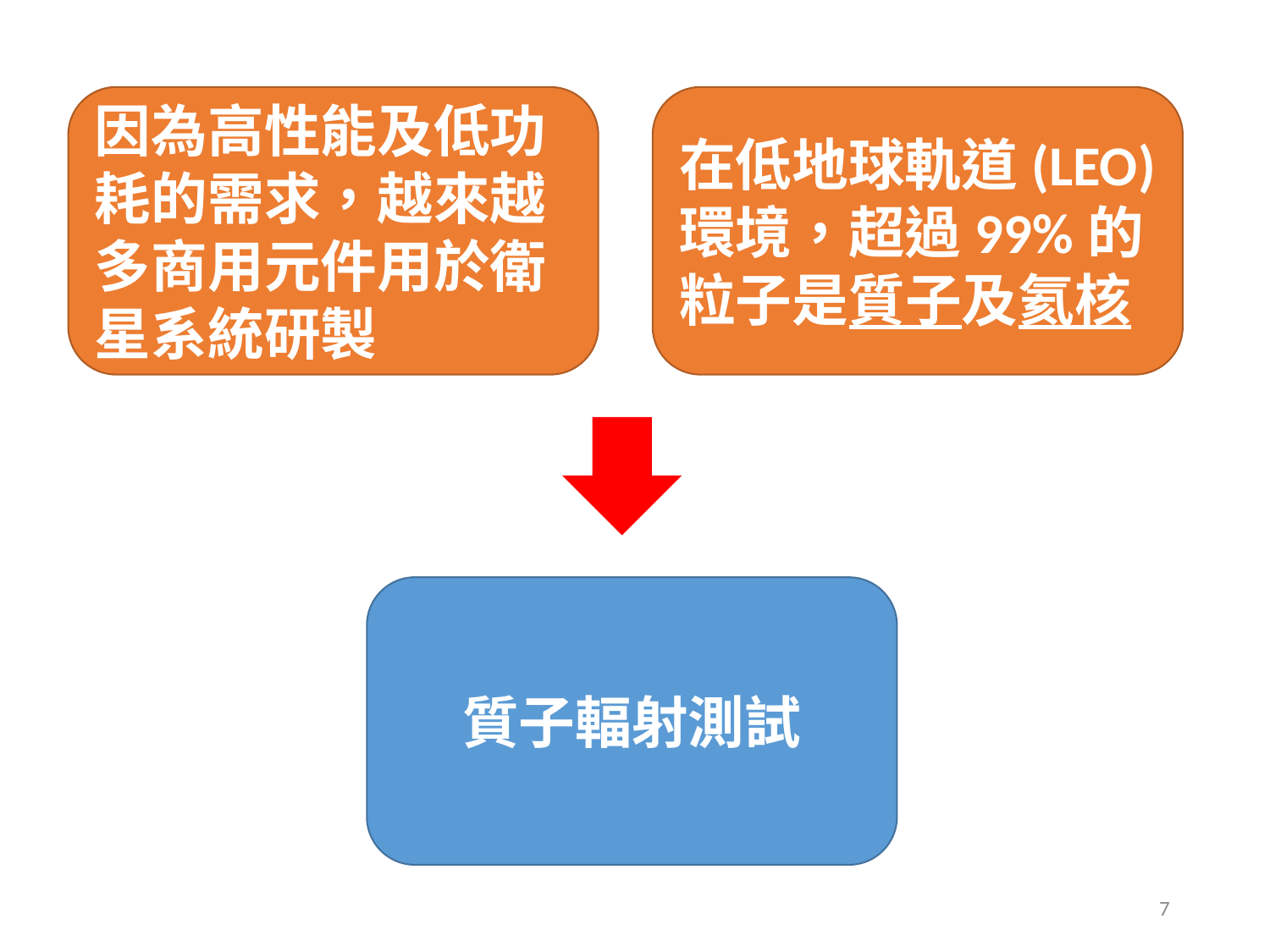

在低地球軌道(LEO)環境，超過99%的粒子是質子及氦核
因為高性能及低功耗的需求，越來越多商用元件用於衛星系統研製

質子輻射測試
7